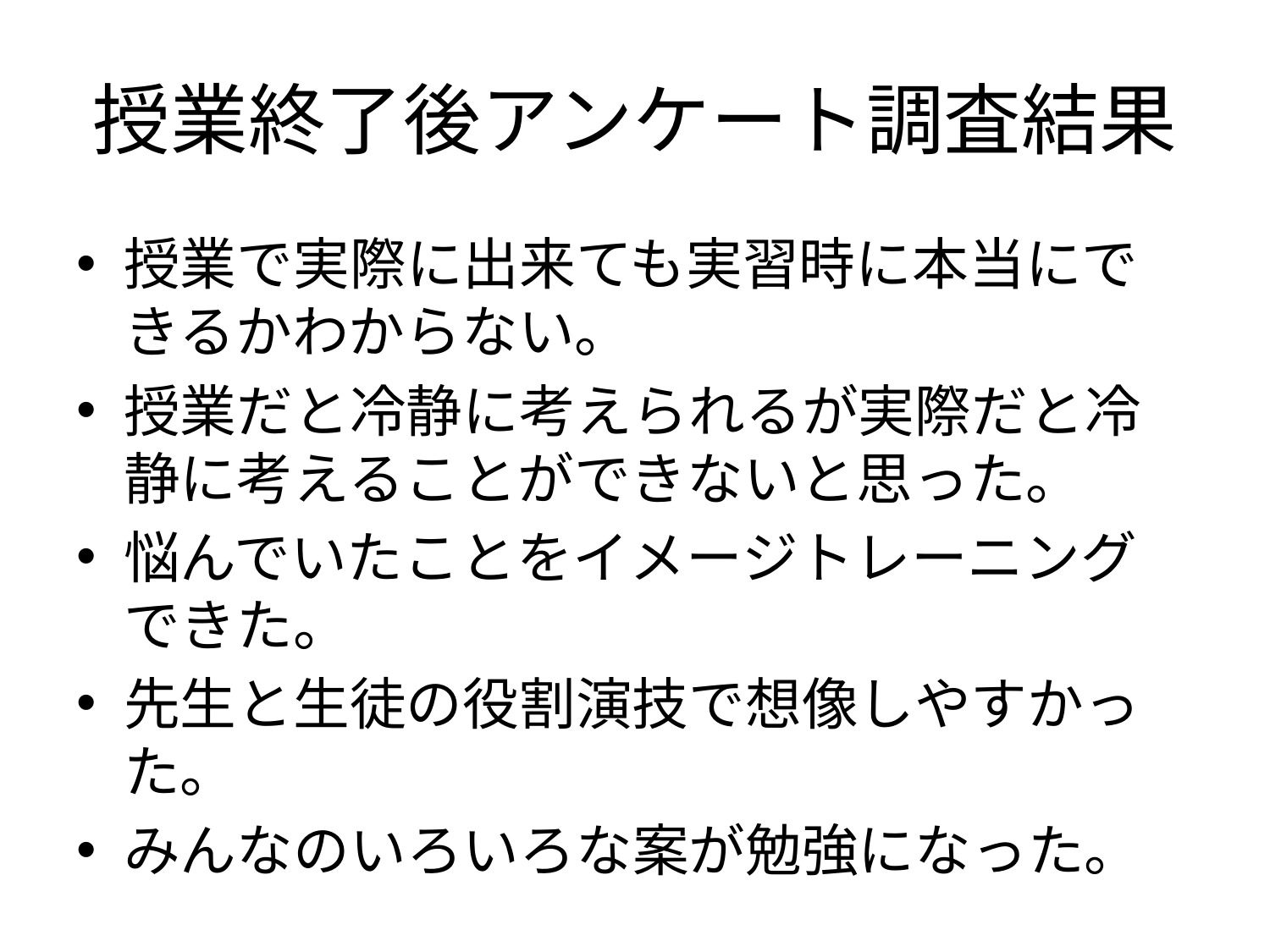

# 授業終了後アンケート調査結果
授業で実際に出来ても実習時に本当にできるかわからない。
授業だと冷静に考えられるが実際だと冷静に考えることができないと思った。
悩んでいたことをイメージトレーニングできた。
先生と生徒の役割演技で想像しやすかった。
みんなのいろいろな案が勉強になった。